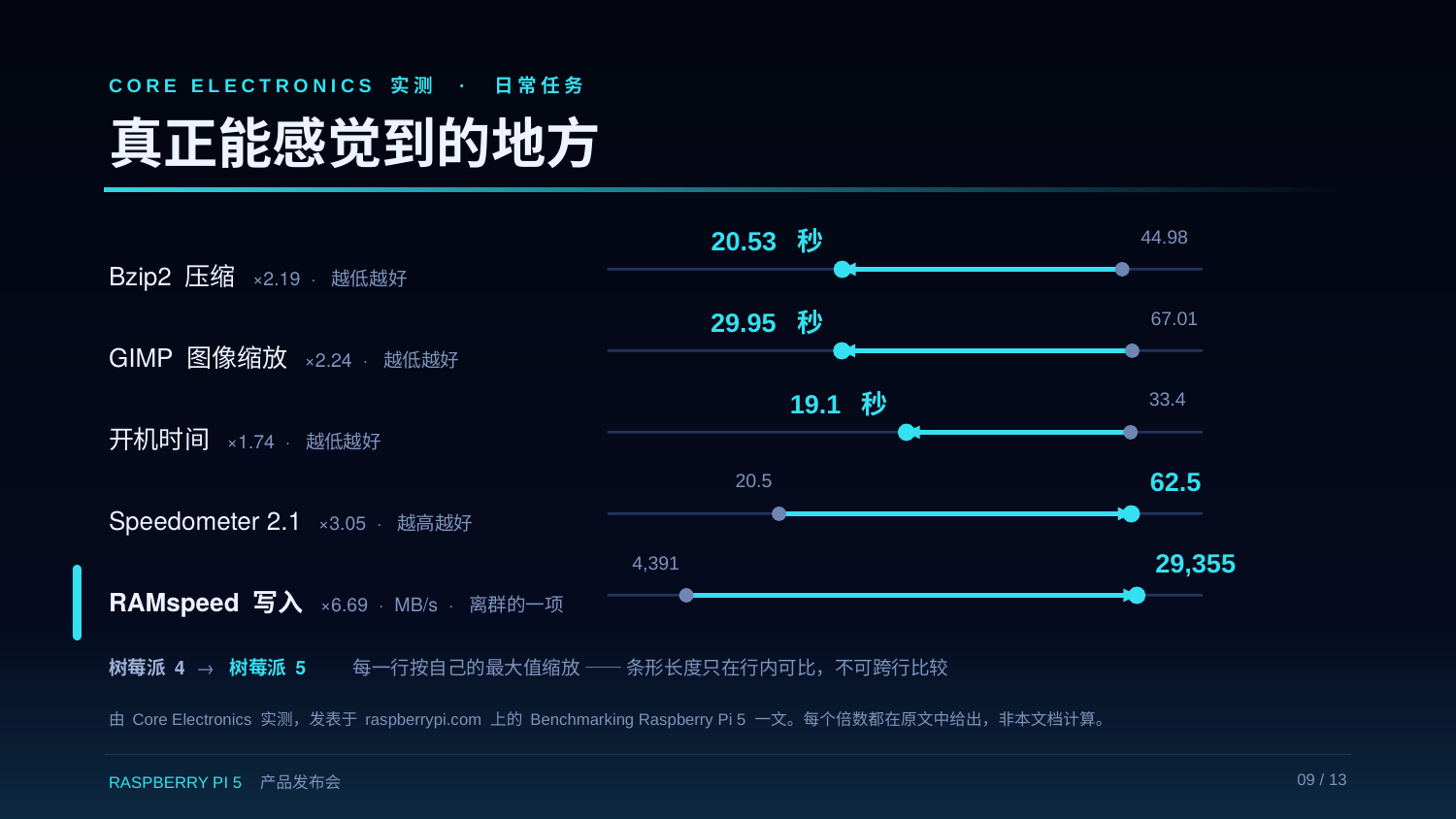

CORE ELECTRONICS 实测  ·  日常任务
真正能感觉到的地方

20.53  秒
44.98
Bzip2 压缩   ×2.19  ·  越低越好

29.95  秒
67.01
GIMP 图像缩放   ×2.24  ·  越低越好

19.1  秒
33.4
开机时间   ×1.74  ·  越低越好

62.5
20.5
Speedometer 2.1   ×3.05  ·  越高越好

29,355
4,391

RAMspeed 写入   ×6.69  ·  MB/s  ·  离群的一项

树莓派 4  →  树莓派 5        每一行按自己的最大值缩放 —— 条形长度只在行内可比，不可跨行比较
由 Core Electronics 实测，发表于 raspberrypi.com 上的 Benchmarking Raspberry Pi 5 一文。每个倍数都在原文中给出，非本文档计算。

RASPBERRY PI 5   产品发布会
09 / 13